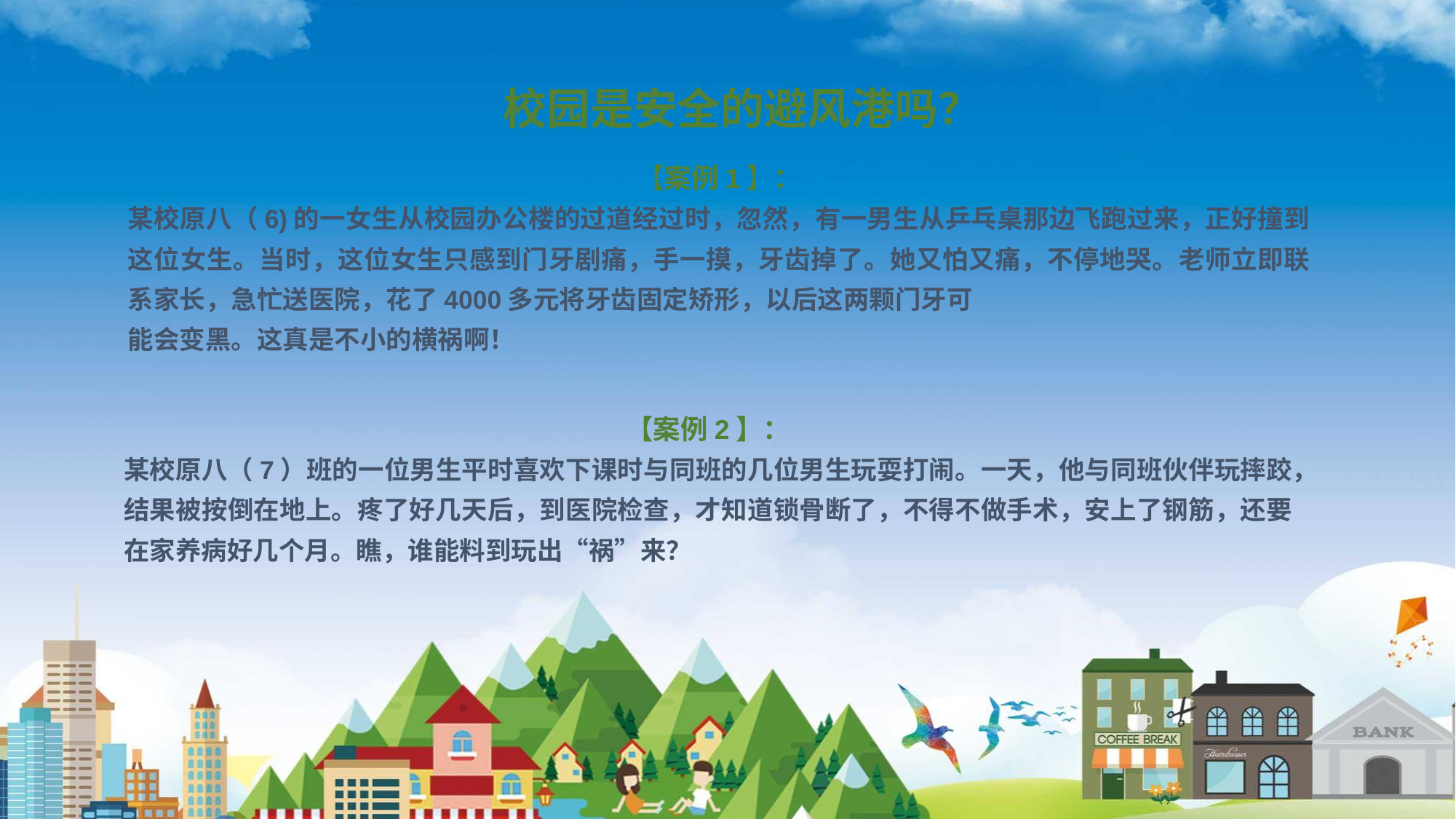

校园是安全的避风港吗？
【案例1】：
某校原八（6)的一女生从校园办公楼的过道经过时，忽然，有一男生从乒乓桌那边飞跑过来，正好撞到这位女生。当时，这位女生只感到门牙剧痛，手一摸，牙齿掉了。她又怕又痛，不停地哭。老师立即联系家长，急忙送医院，花了4000多元将牙齿固定矫形，以后这两颗门牙可
能会变黑。这真是不小的横祸啊！
【案例2】：
某校原八（7）班的一位男生平时喜欢下课时与同班的几位男生玩耍打闹。一天，他与同班伙伴玩摔跤，结果被按倒在地上。疼了好几天后，到医院检查，才知道锁骨断了，不得不做手术，安上了钢筋，还要在家养病好几个月。瞧，谁能料到玩出“祸”来？